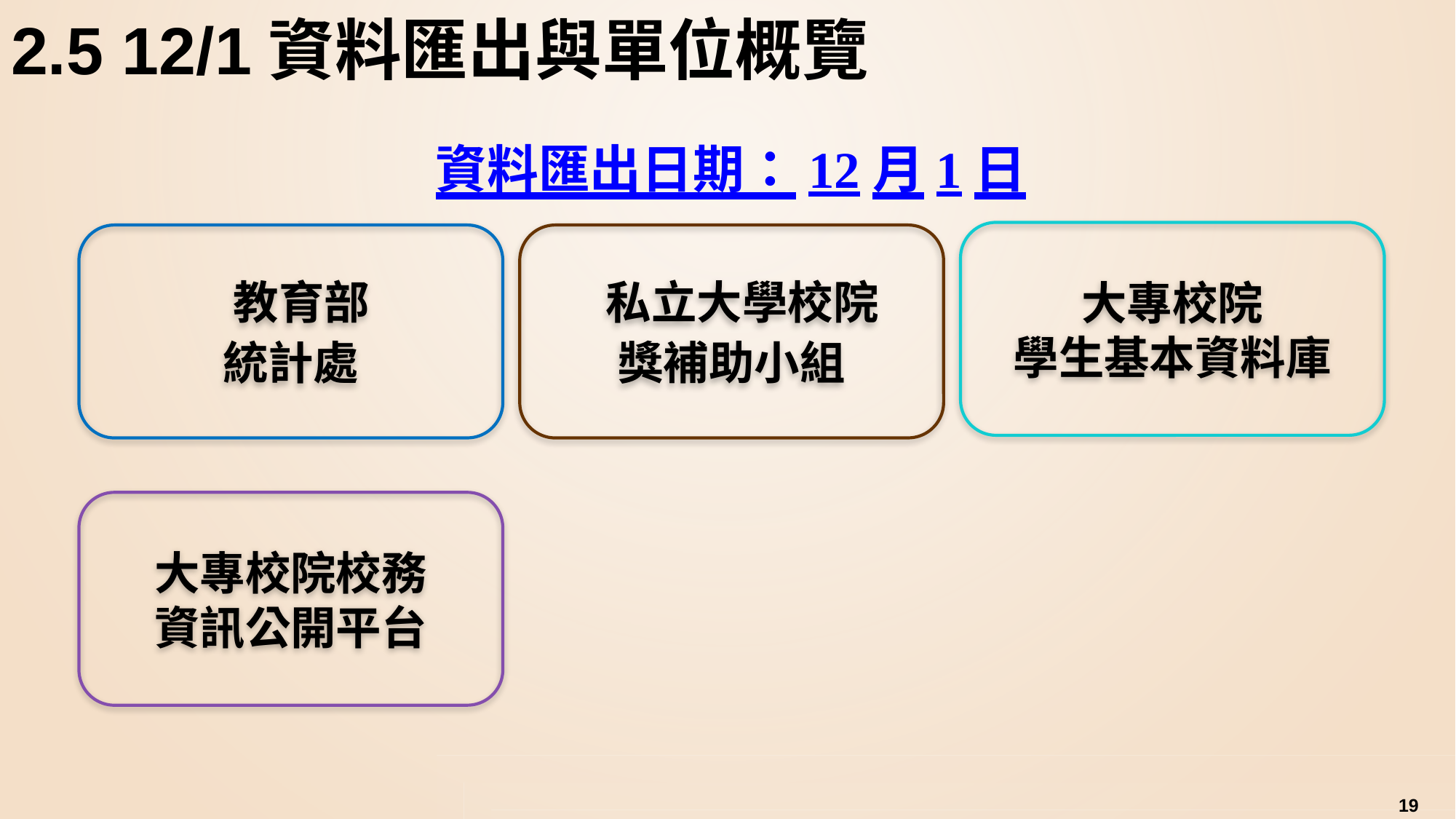

# 2.5 12/1資料匯出與單位概覽
資料匯出日期：12月1日
大專校院
學生基本資料庫
 教育部
統計處
 私立大學校院
獎補助小組
大專校院校務
資訊公開平台